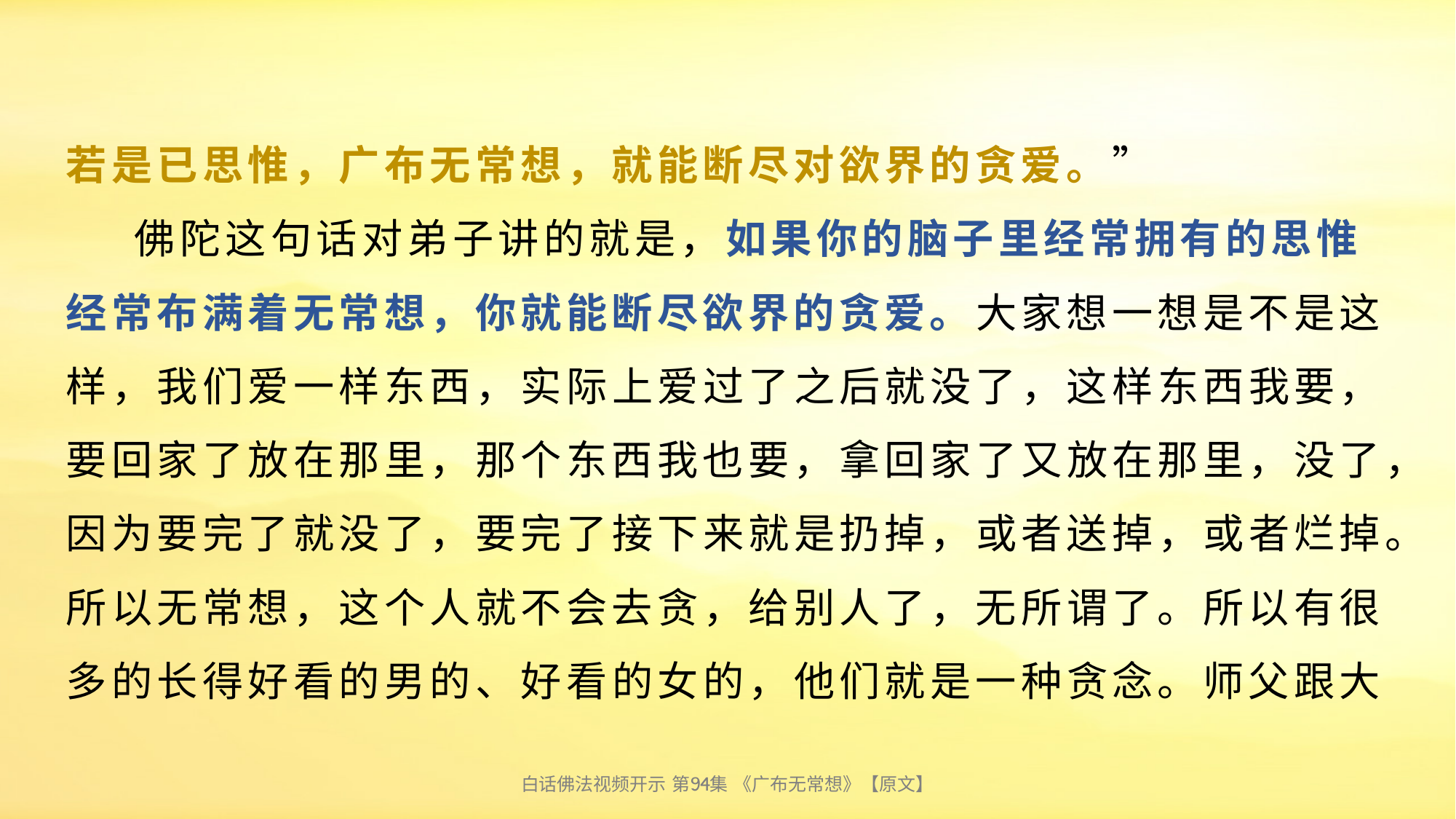

# 若是已思惟，广布无常想，就能断尽对欲界的贪爱。” 佛陀这句话对弟子讲的就是，如果你的脑子里经常拥有的思惟经常布满着无常想，你就能断尽欲界的贪爱。大家想一想是不是这样，我们爱一样东西，实际上爱过了之后就没了，这样东西我要，要回家了放在那里，那个东西我也要，拿回家了又放在那里，没了，因为要完了就没了，要完了接下来就是扔掉，或者送掉，或者烂掉。所以无常想，这个人就不会去贪，给别人了，无所谓了。所以有很多的长得好看的男的、好看的女的，他们就是一种贪念。师父跟大
白话佛法视频开示 第94集 《广布无常想》【原文】